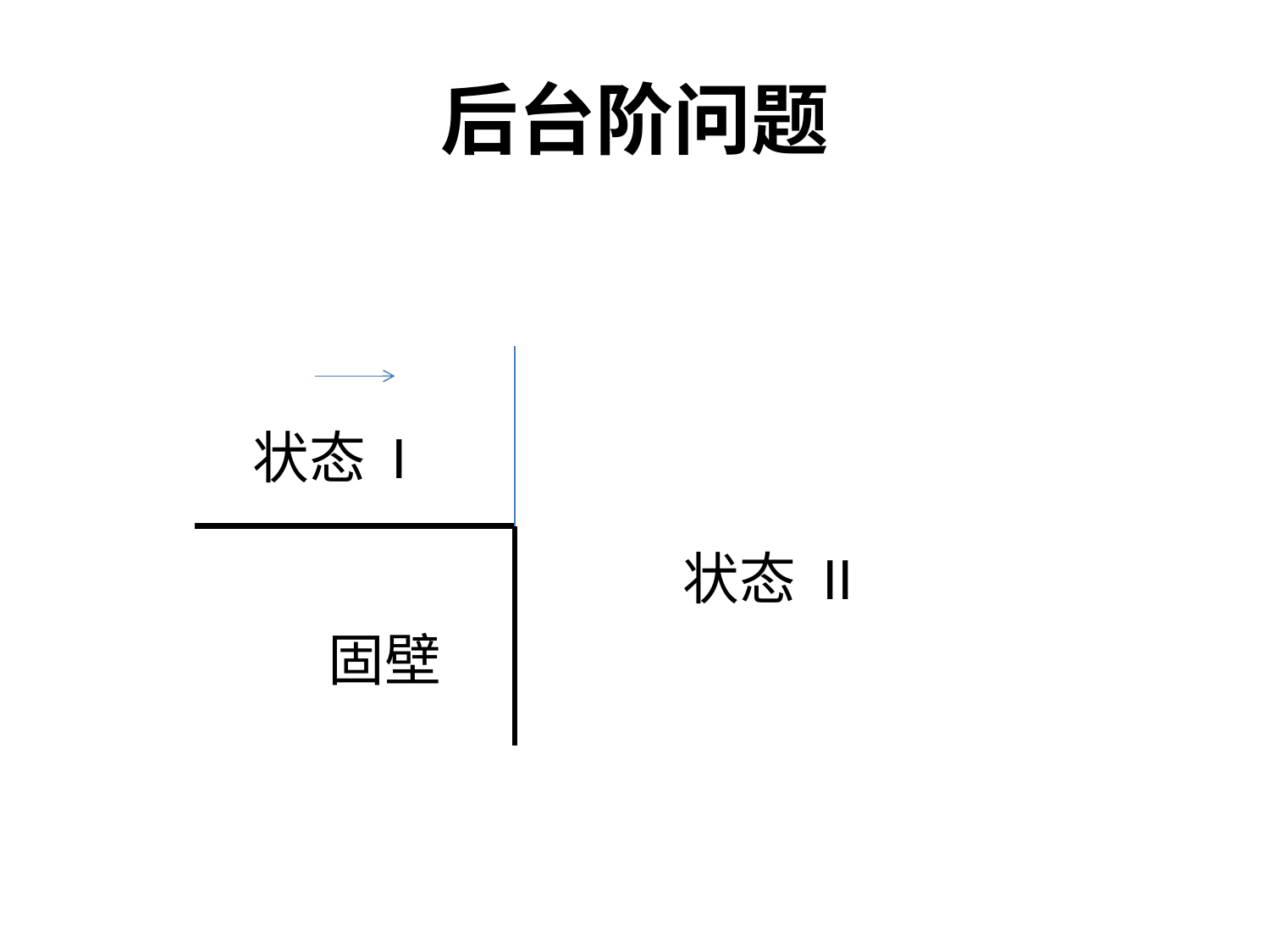

# 后台阶问题

状态 I
状态 II
固壁